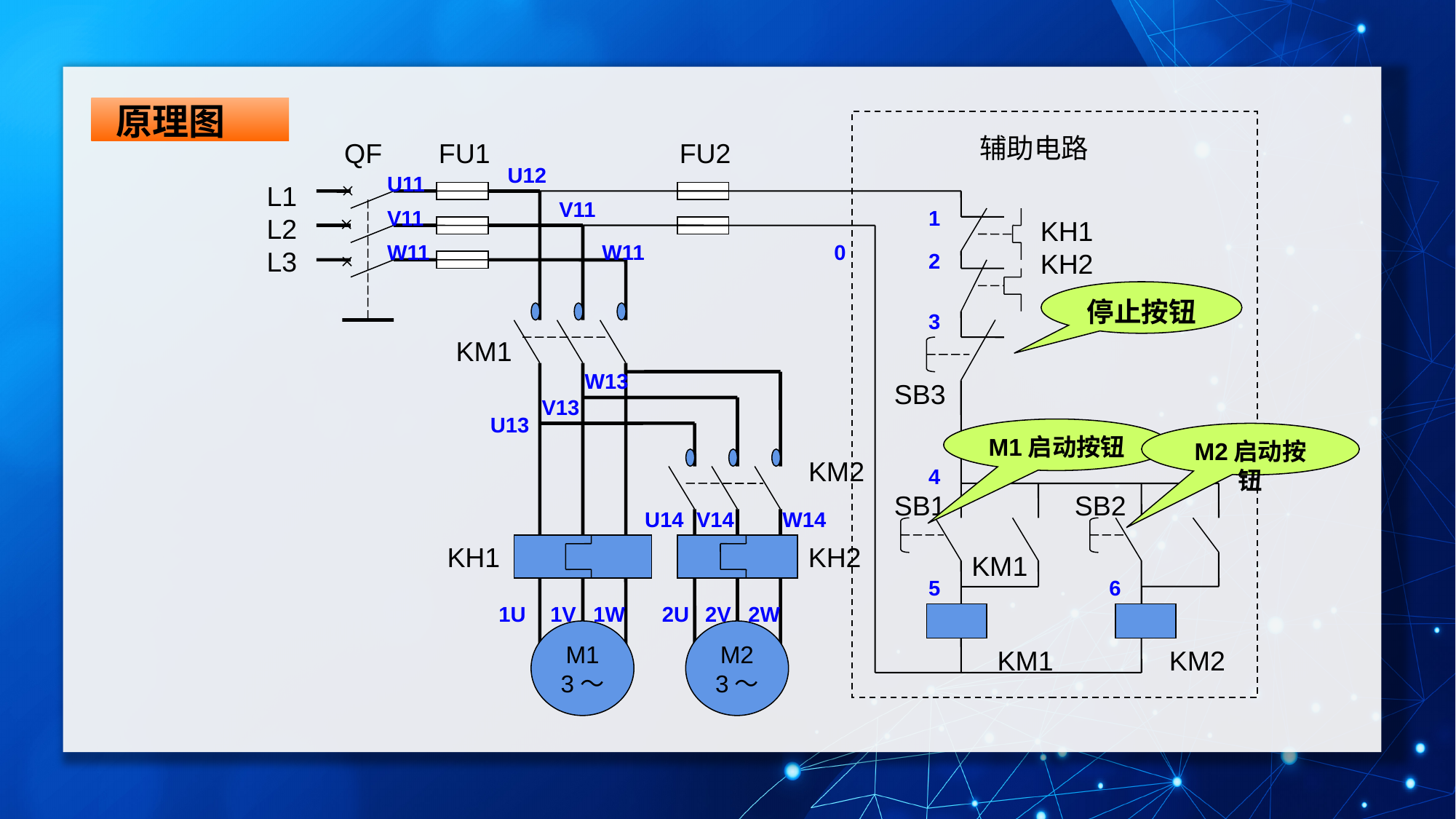

原理图

辅助电路
QF
FU1
FU2
U12
U11
L1L2L3

V11

V11
1

KH1
KH2

W11
W11
0

2

停止按钮

3

KM1

W13

SB3

V13

U13
M1启动按钮

M2启动按钮

KM2
4
SB1

SB2

U14
V14
W14

KH1
KH2

KM1

5
6

1U
1V
1W
2U
2V
2W

M1
3～
M2
3～

KM1

KM2